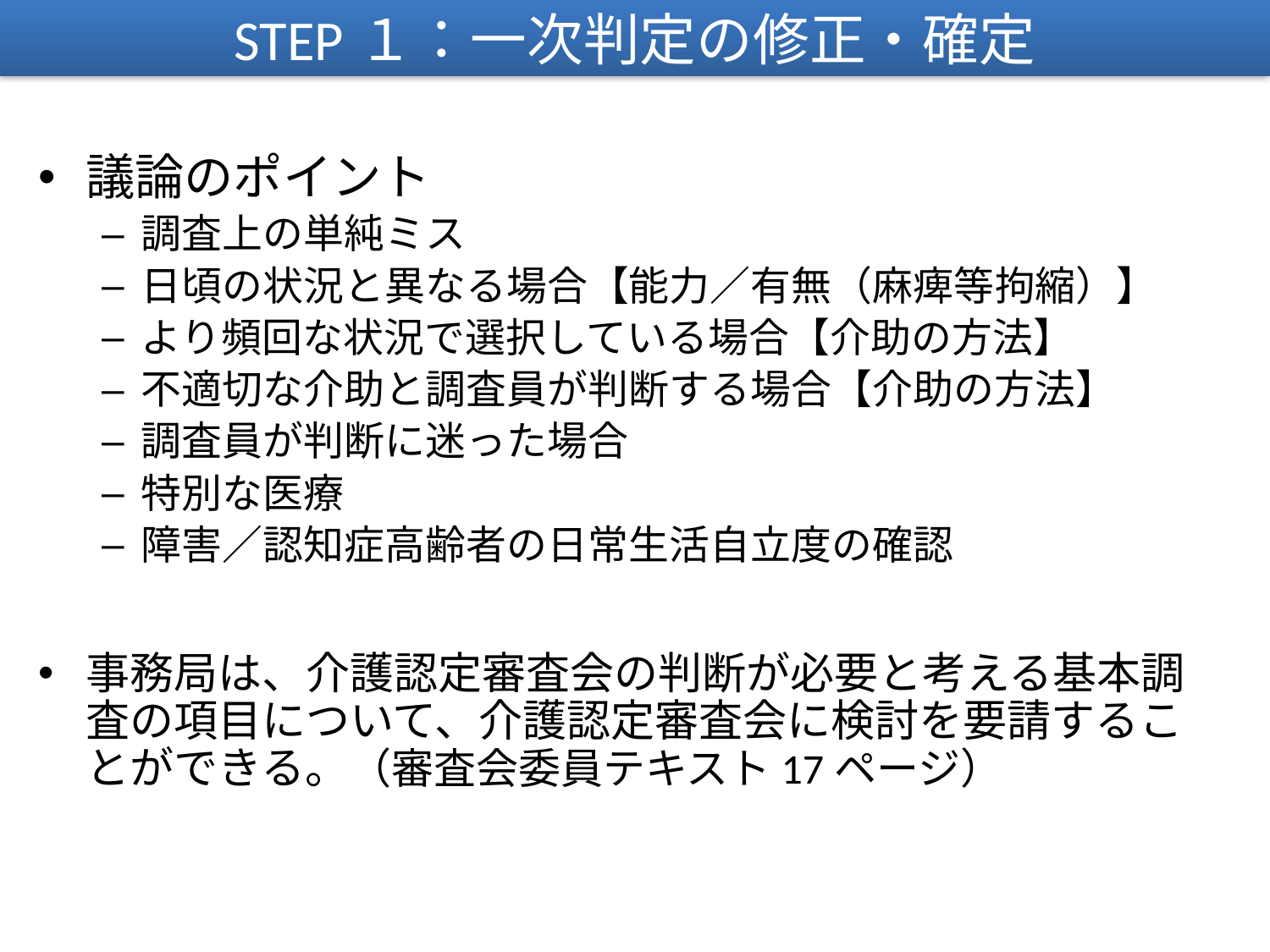

STEP１：一次判定の修正・確定
議論のポイント
調査上の単純ミス
日頃の状況と異なる場合【能力／有無（麻痺等拘縮）】
より頻回な状況で選択している場合【介助の方法】
不適切な介助と調査員が判断する場合【介助の方法】
調査員が判断に迷った場合
特別な医療
障害／認知症高齢者の日常生活自立度の確認

事務局は、介護認定審査会の判断が必要と考える基本調査の項目について、介護認定審査会に検討を要請することができる。（審査会委員テキスト17ページ）